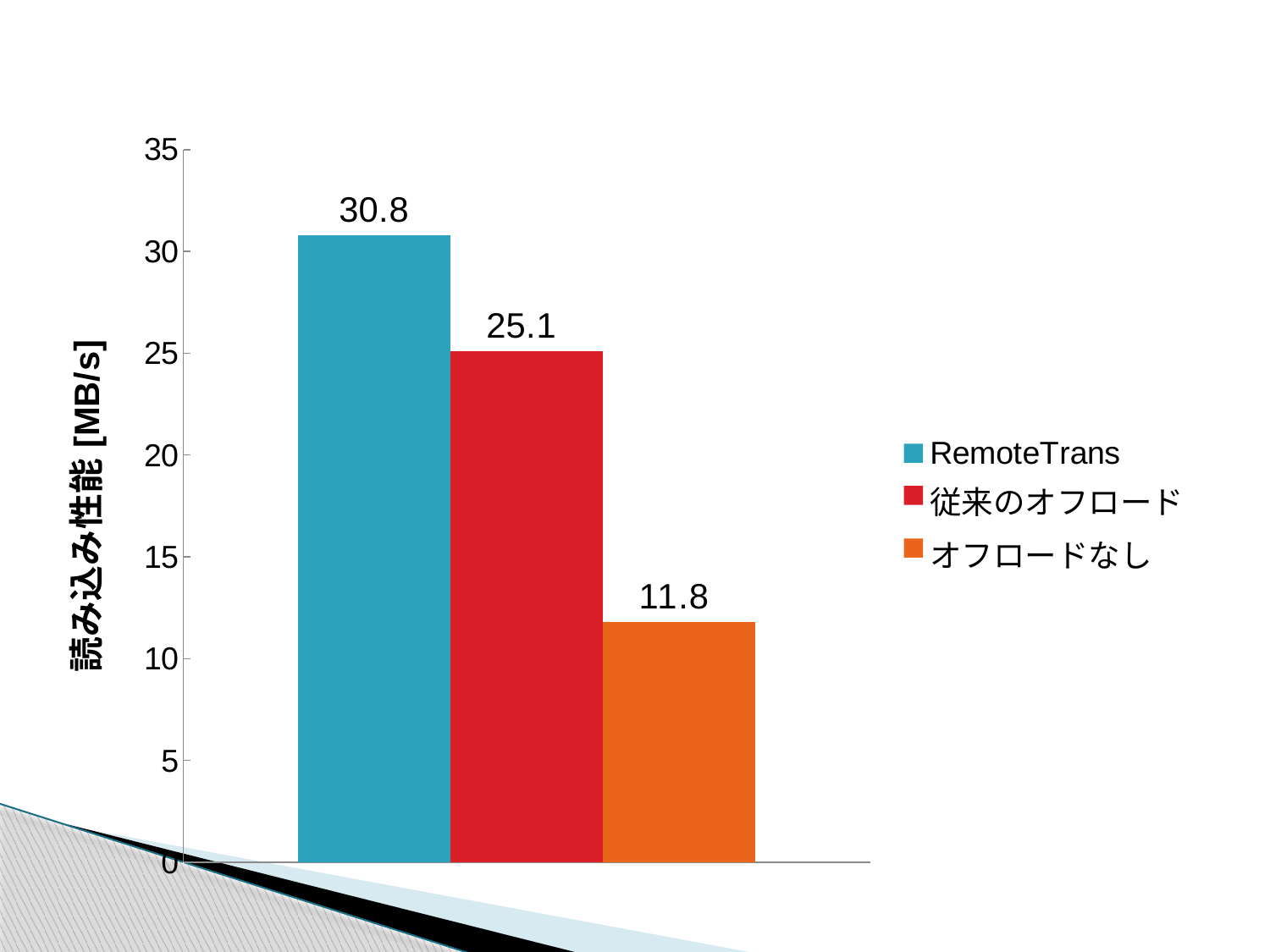

### Chart

| Category | RemoteTrans | 従来のオフロード | オフロードなし |
|---|---|---|---|